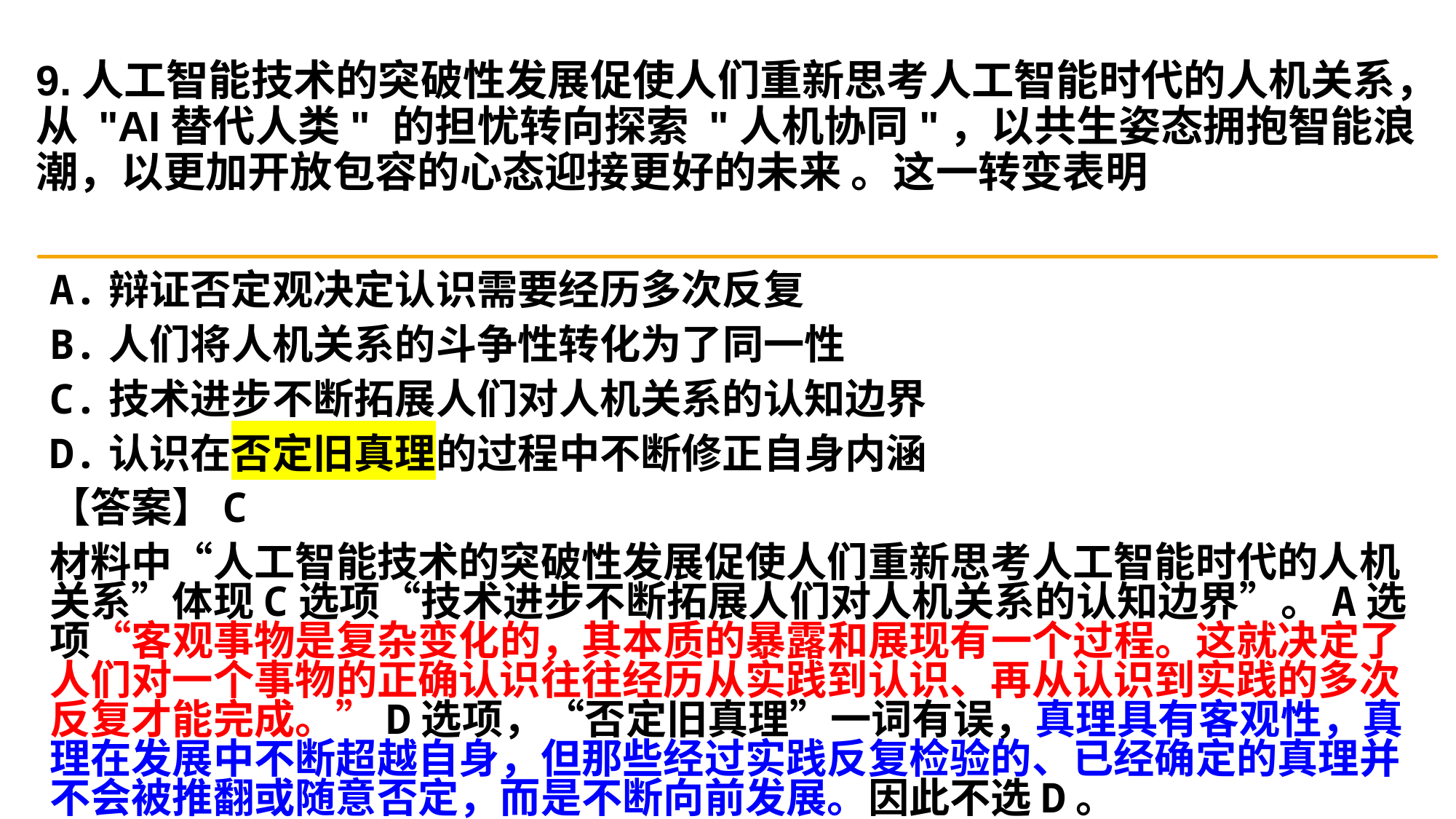

# 9.人工智能技术的突破性发展促使人们重新思考人工智能时代的人机关系，从 "AI替代人类" 的担忧转向探索 "人机协同"，以共生姿态拥抱智能浪潮，以更加开放包容的心态迎接更好的未来 。这一转变表明
A.辩证否定观决定认识需要经历多次反复
B.人们将人机关系的斗争性转化为了同一性
C.技术进步不断拓展人们对人机关系的认知边界
D.认识在否定旧真理的过程中不断修正自身内涵
【答案】C
材料中“人工智能技术的突破性发展促使人们重新思考人工智能时代的人机关系”体现C选项“技术进步不断拓展人们对人机关系的认知边界”。A选项“客观事物是复杂变化的，其本质的暴露和展现有一个过程。这就决定了人们对一个事物的正确认识往往经历从实践到认识、再从认识到实践的多次反复才能完成。”D选项，“否定旧真理”一词有误，真理具有客观性，真理在发展中不断超越自身，但那些经过实践反复检验的、已经确定的真理并不会被推翻或随意否定，而是不断向前发展。因此不选D。